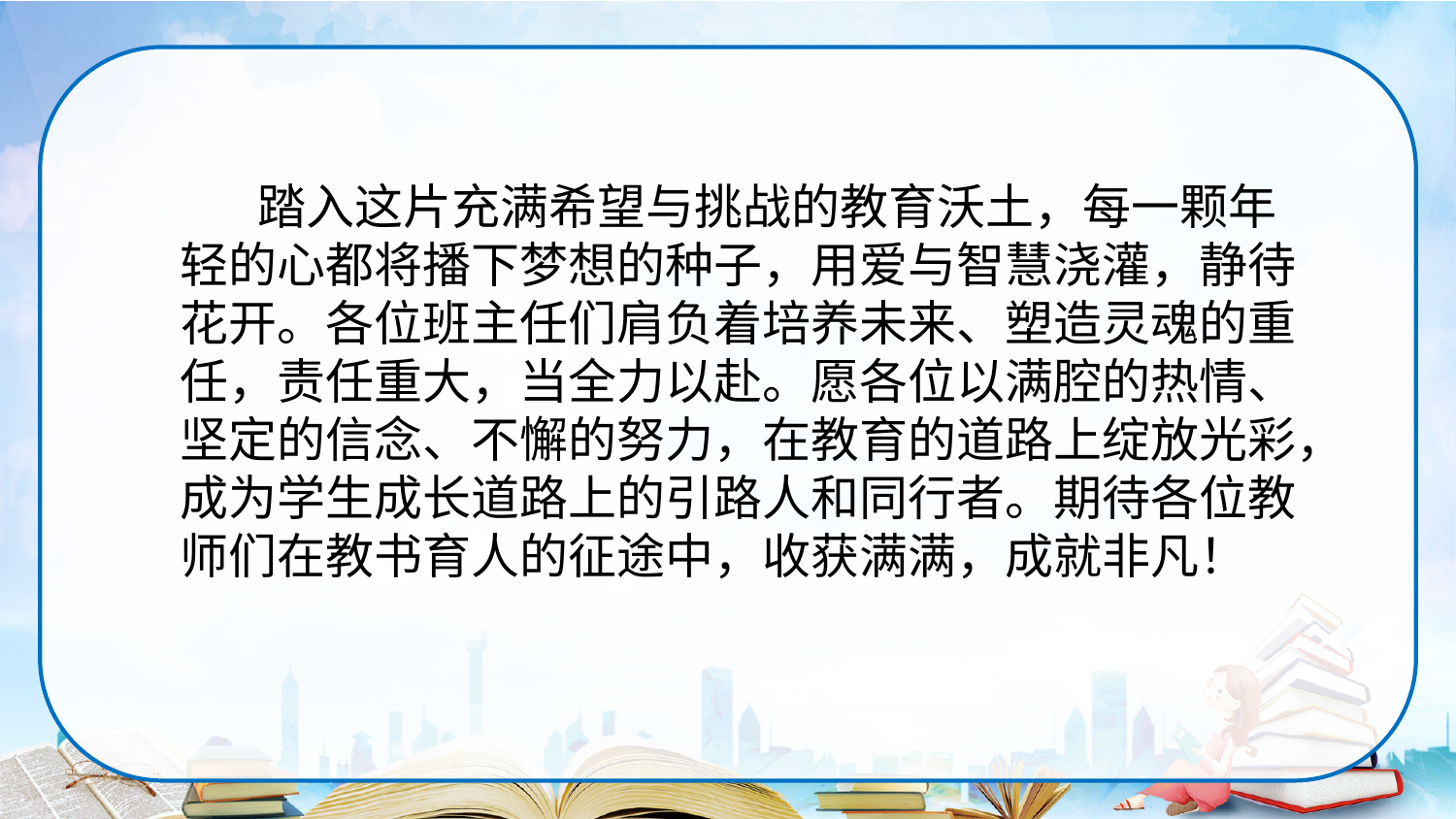

踏入这片充满希望与挑战的教育沃土，每一颗年轻的心都将播下梦想的种子，用爱与智慧浇灌，静待花开。各位班主任们肩负着培养未来、塑造灵魂的重任，责任重大，当全力以赴。愿各位以满腔的热情、坚定的信念、不懈的努力，在教育的道路上绽放光彩，成为学生成长道路上的引路人和同行者。期待各位教师们在教书育人的征途中，收获满满，成就非凡！